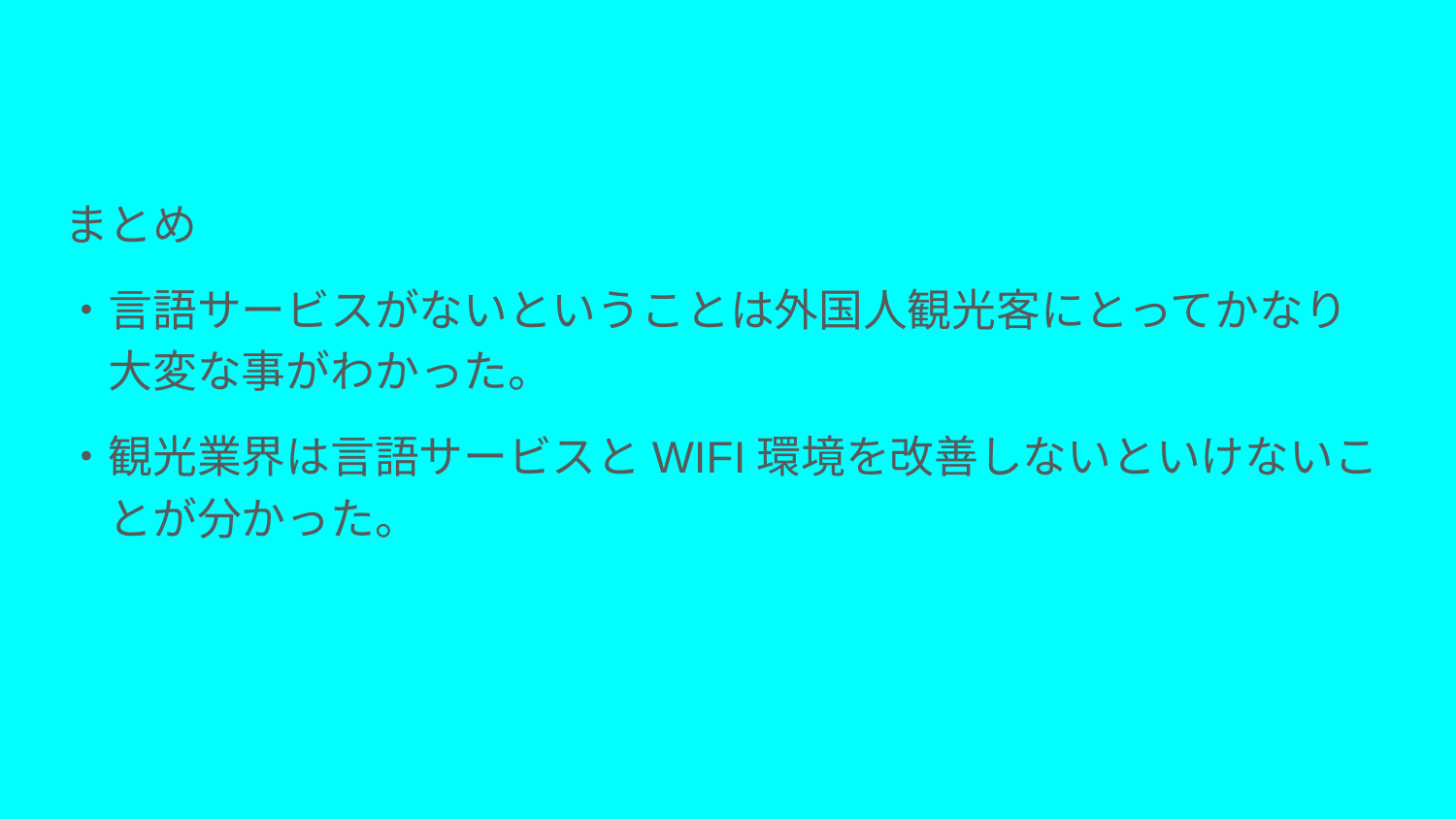

#
まとめ
・言語サービスがないということは外国人観光客にとってかなり　大変な事がわかった。
・観光業界は言語サービスとWIFI環境を改善しないといけないこ　とが分かった。